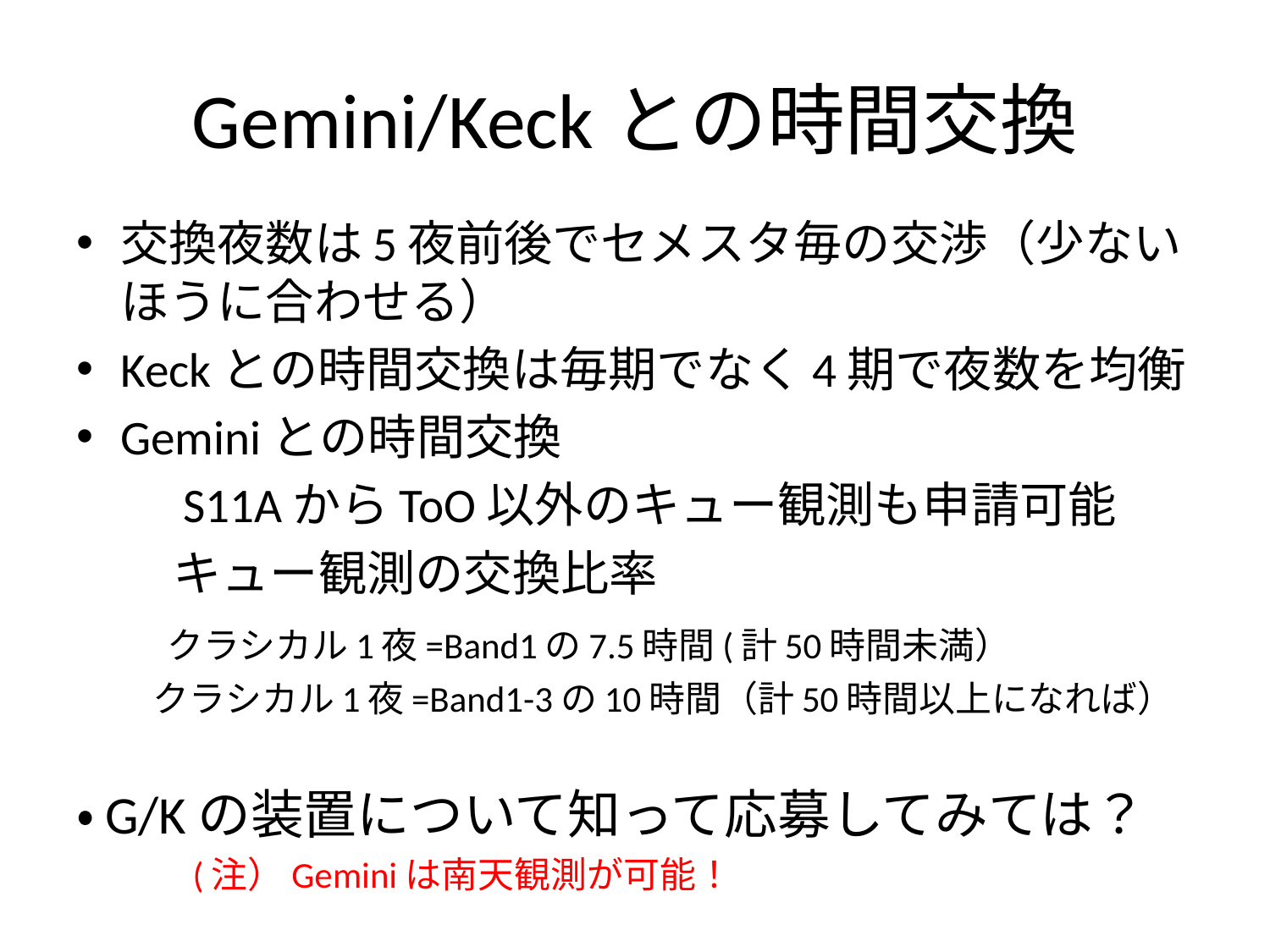

# Gemini/Keckとの時間交換
交換夜数は5夜前後でセメスタ毎の交渉（少ないほうに合わせる）
Keckとの時間交換は毎期でなく4期で夜数を均衡
Geminiとの時間交換
　　S11AからToO以外のキュー観測も申請可能
　　キュー観測の交換比率
  　 クラシカル1夜=Band1の7.5時間(計50時間未満）
   　 クラシカル1夜=Band1-3の10時間（計50時間以上になれば）

・G/Kの装置について知って応募してみては？
　　　(注）Geminiは南天観測が可能！